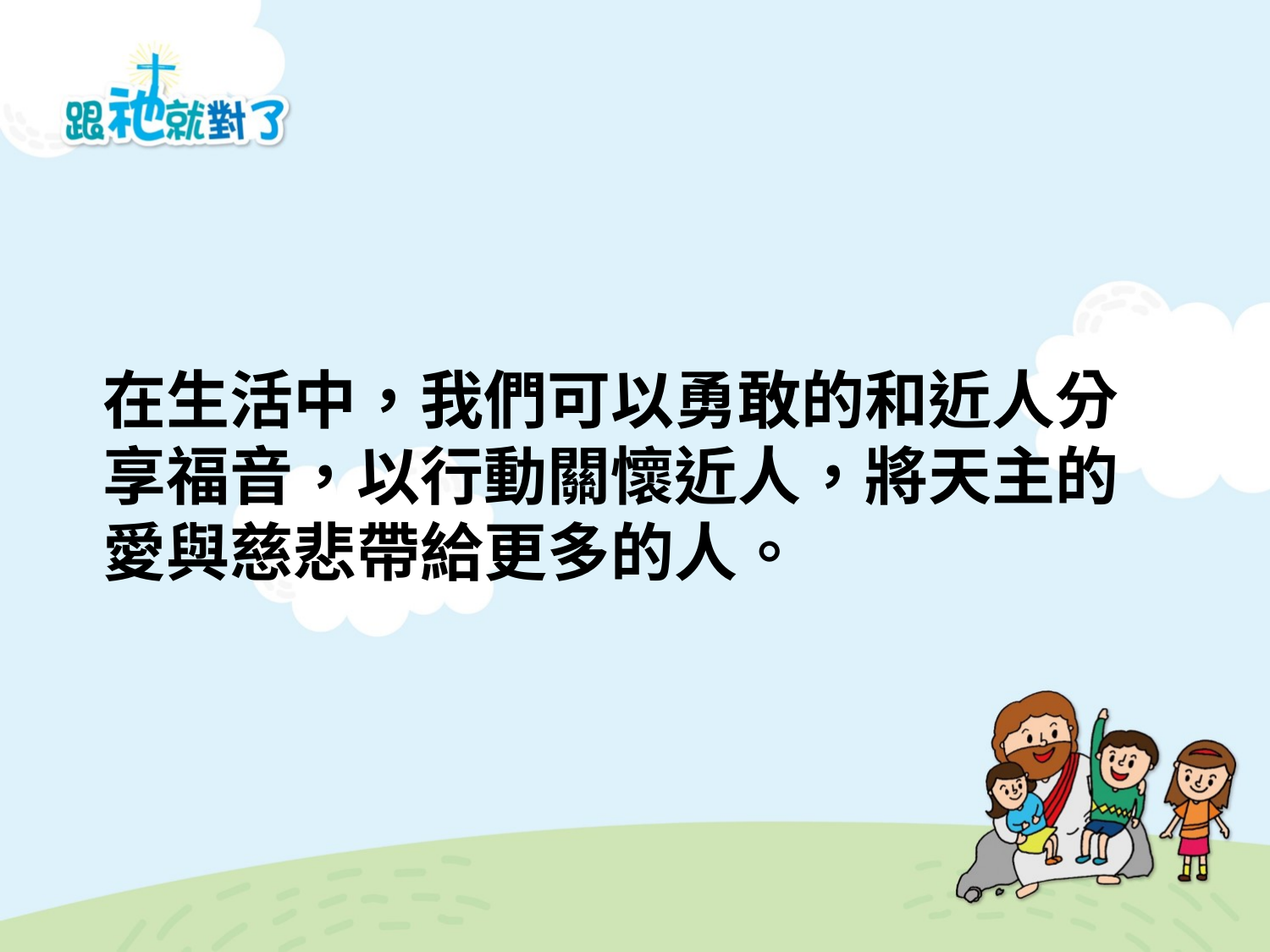

在生活中，我們可以勇敢的和近人分享福音，以行動關懷近人，將天主的愛與慈悲帶給更多的人。